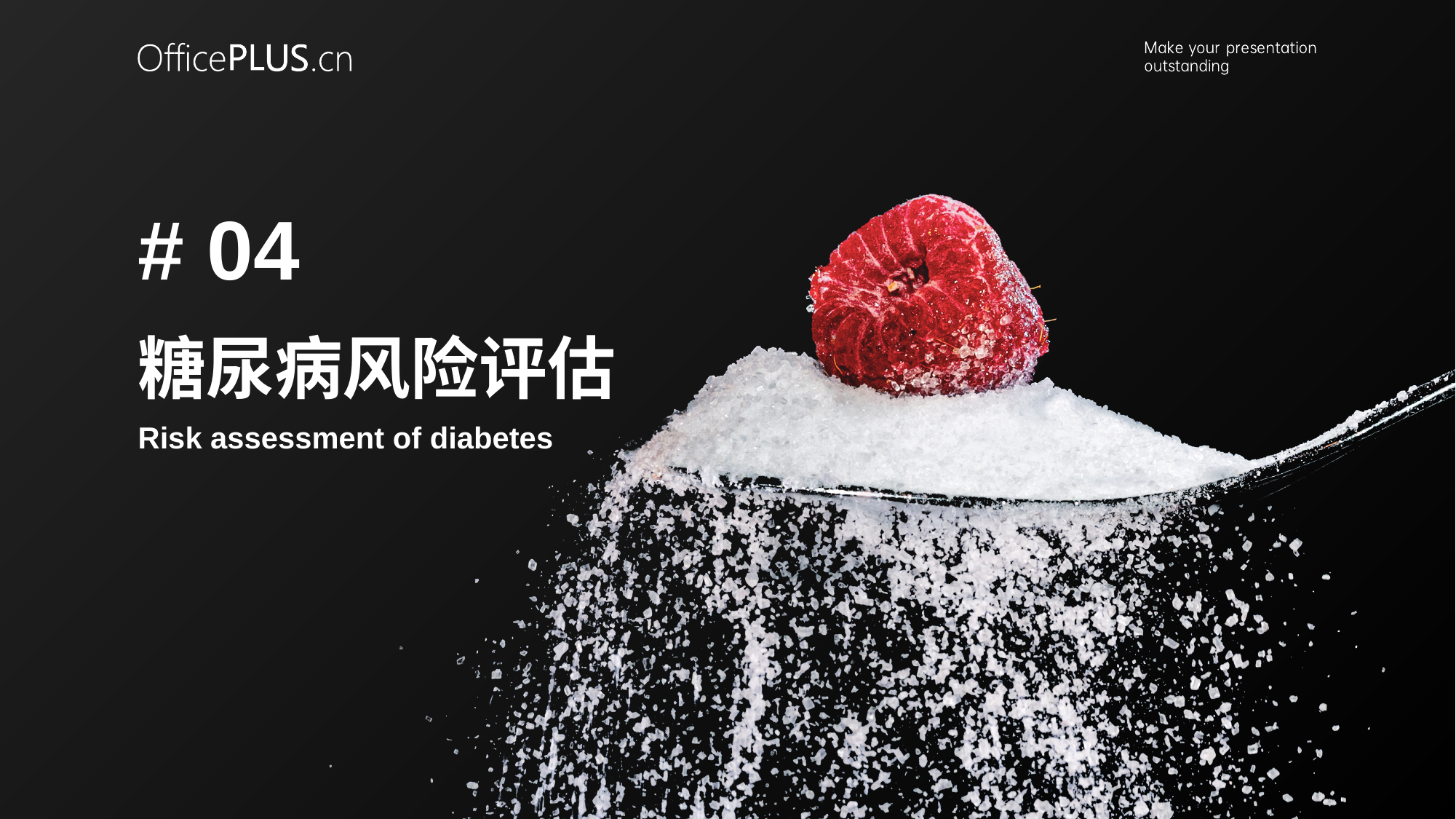

# 04
糖尿病风险评估
Risk assessment of diabetes